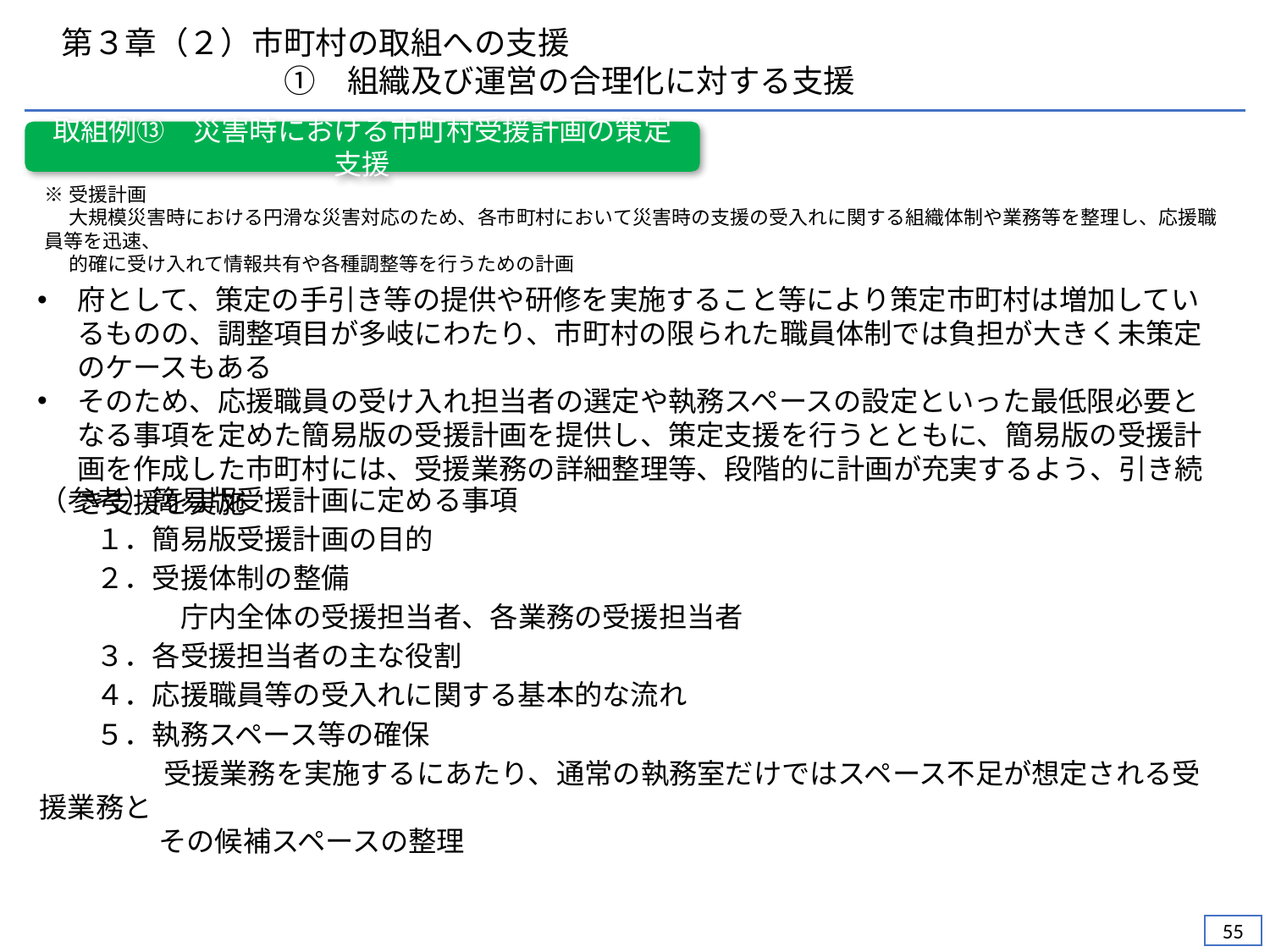

第３章（２）市町村の取組への支援
　　　　　　　①　組織及び運営の合理化に対する支援
取組例⑬　災害時における市町村受援計画の策定支援
※受援計画
　 大規模災害時における円滑な災害対応のため、各市町村において災害時の支援の受入れに関する組織体制や業務等を整理し、応援職員等を迅速、
　 的確に受け入れて情報共有や各種調整等を行うための計画
府として、策定の手引き等の提供や研修を実施すること等により策定市町村は増加しているものの、調整項目が多岐にわたり、市町村の限られた職員体制では負担が大きく未策定のケースもある
そのため、応援職員の受け入れ担当者の選定や執務スペースの設定といった最低限必要となる事項を定めた簡易版の受援計画を提供し、策定支援を行うとともに、簡易版の受援計画を作成した市町村には、受援業務の詳細整理等、段階的に計画が充実するよう、引き続き支援を実施
（参考）簡易版受援計画に定める事項
　　１．簡易版受援計画の目的
　　２．受援体制の整備
　　　　　庁内全体の受援担当者、各業務の受援担当者
　　３．各受援担当者の主な役割
　　４．応援職員等の受入れに関する基本的な流れ
　　５．執務スペース等の確保
　　　　　受援業務を実施するにあたり、通常の執務室だけではスペース不足が想定される受援業務と
　　　　 その候補スペースの整理
55